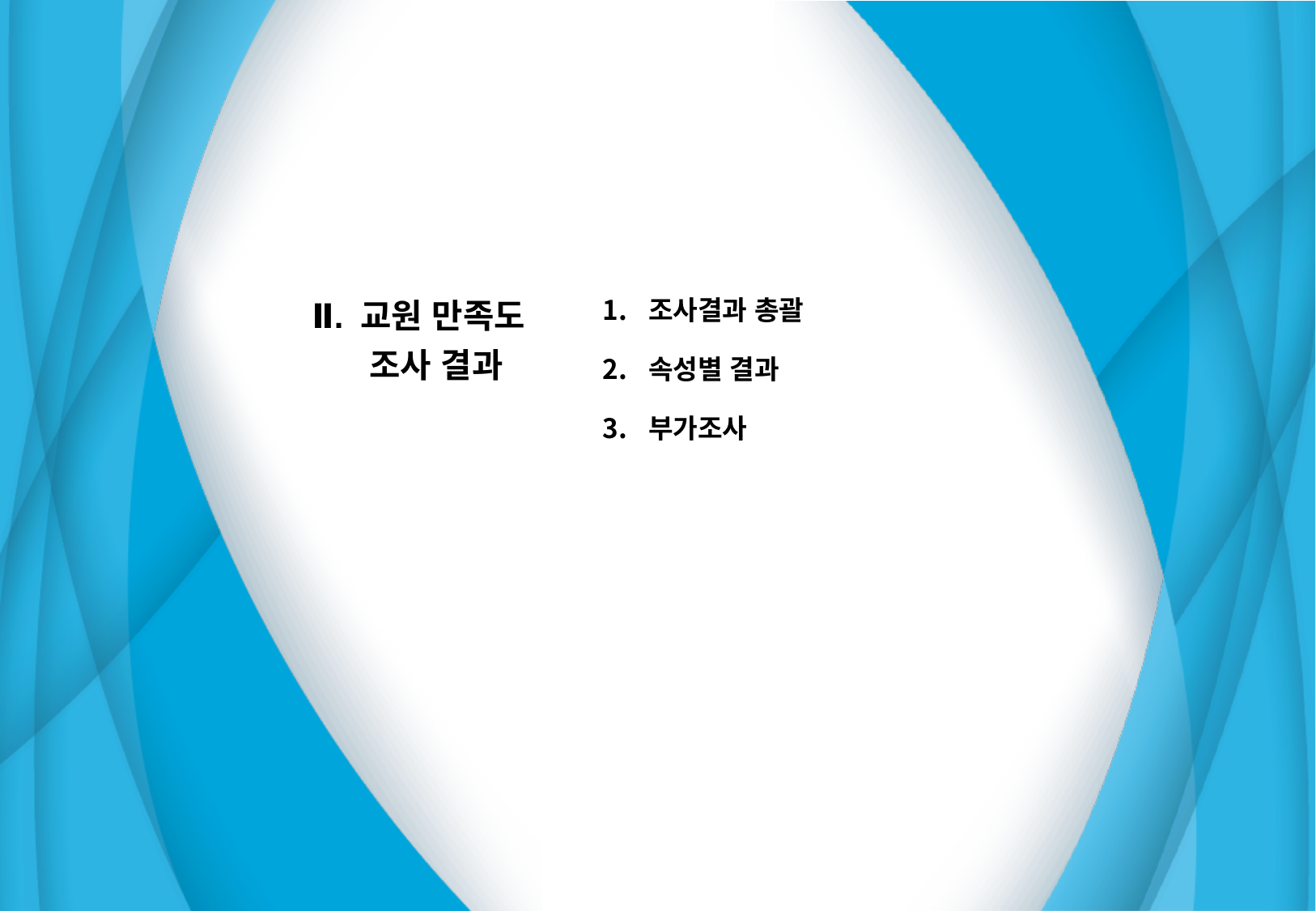

| Ⅱ. 교원 만족도 조사 결과 | 조사결과 총괄 속성별 결과 부가조사 |
| --- | --- |